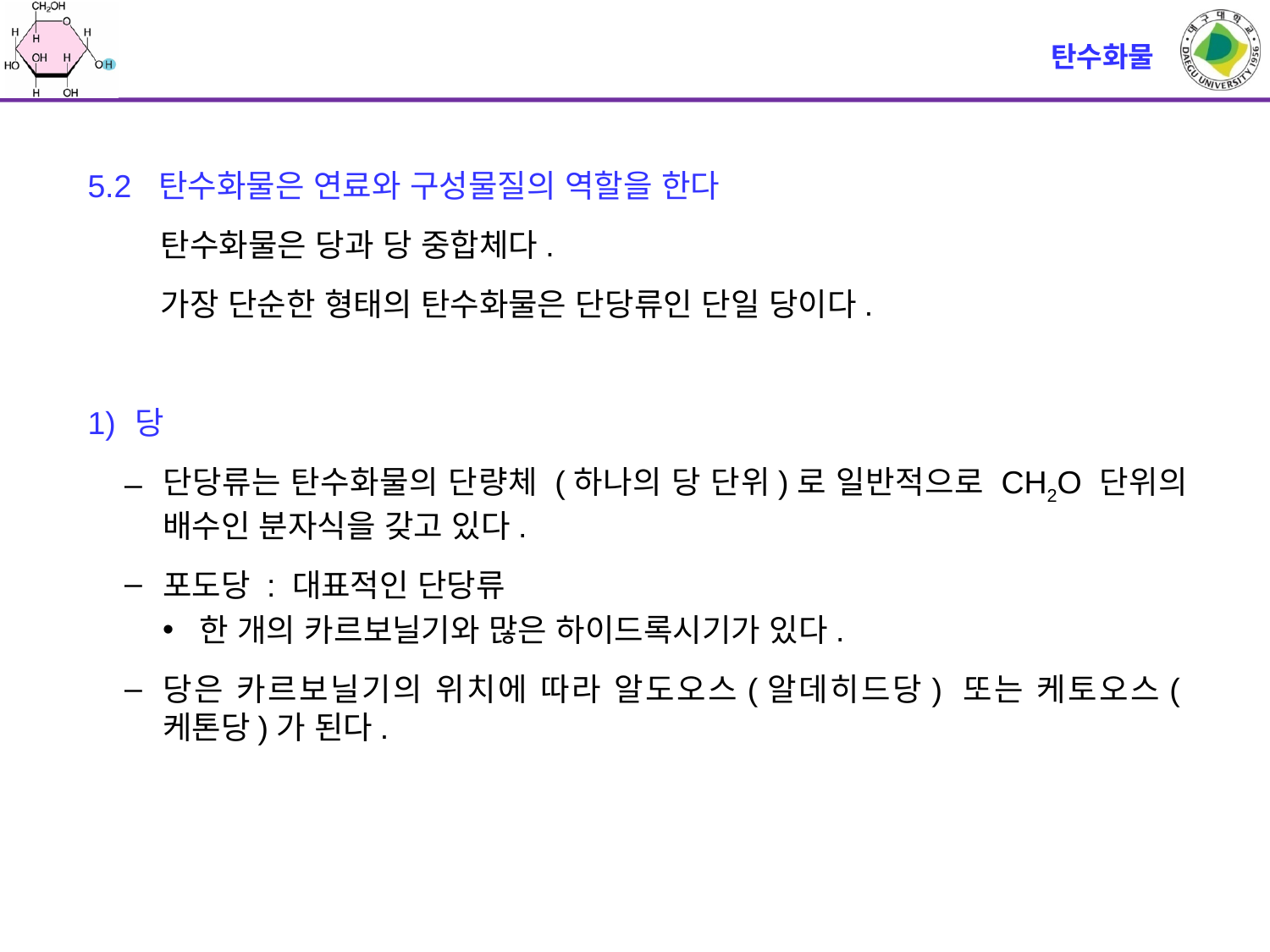

# 탄수화물
5.2   탄수화물은 연료와 구성물질의 역할을 한다
	  탄수화물은 당과 당 중합체다.
	  가장 단순한 형태의 탄수화물은 단당류인 단일 당이다.

당
단당류는 탄수화물의 단량체 (하나의 당 단위)로 일반적으로 CH2O 단위의 배수인 분자식을 갖고 있다.
포도당 : 대표적인 단당류
한 개의 카르보닐기와 많은 하이드록시기가 있다.
당은 카르보닐기의 위치에 따라 알도오스(알데히드당) 또는 케토오스(케톤당)가 된다.